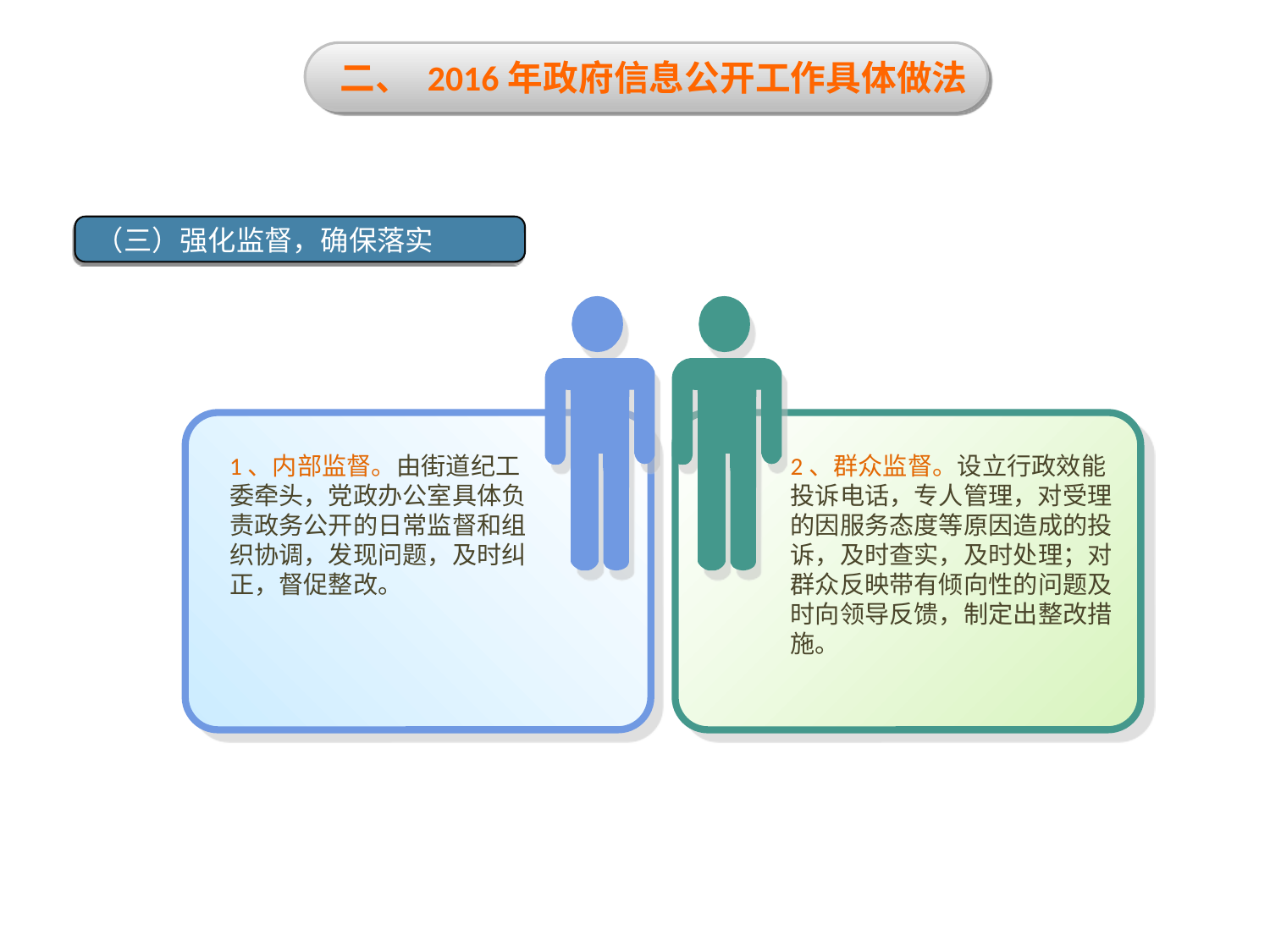

二、 2016年政府信息公开工作具体做法

（三）强化监督，确保落实

2、群众监督。设立行政效能投诉电话，专人管理，对受理的因服务态度等原因造成的投诉，及时查实，及时处理；对群众反映带有倾向性的问题及时向领导反馈，制定出整改措施。
1、内部监督。由街道纪工委牵头，党政办公室具体负责政务公开的日常监督和组织协调，发现问题，及时纠正，督促整改。